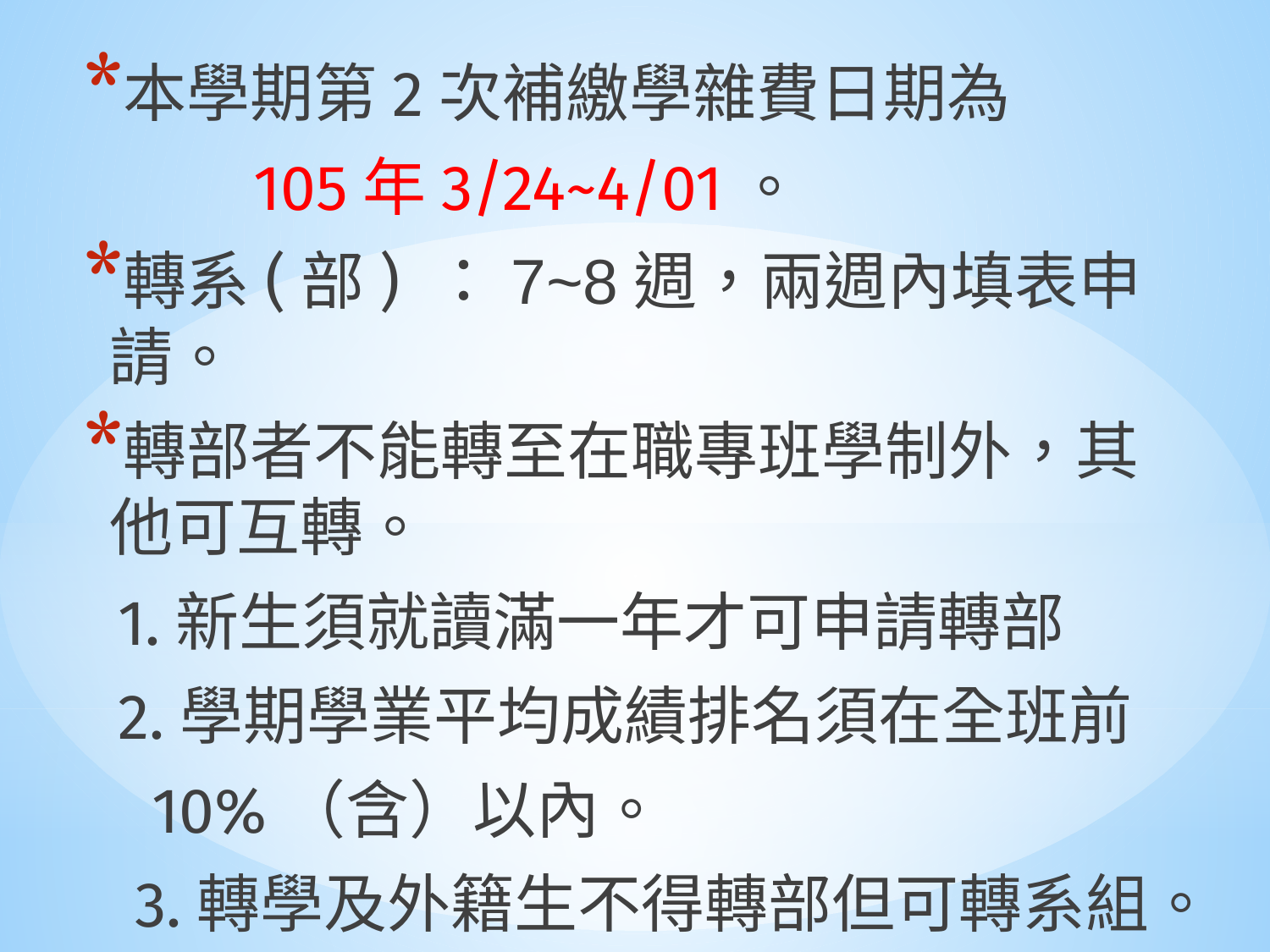

本學期第2次補繳學雜費日期為
          105年3/24~4/01。
轉系(部) ：7~8週，兩週內填表申請。
轉部者不能轉至在職專班學制外，其他可互轉。
  1.新生須就讀滿一年才可申請轉部
  2.學期學業平均成績排名須在全班前
    10%（含）以內。
   3.轉學及外籍生不得轉部但可轉系組。